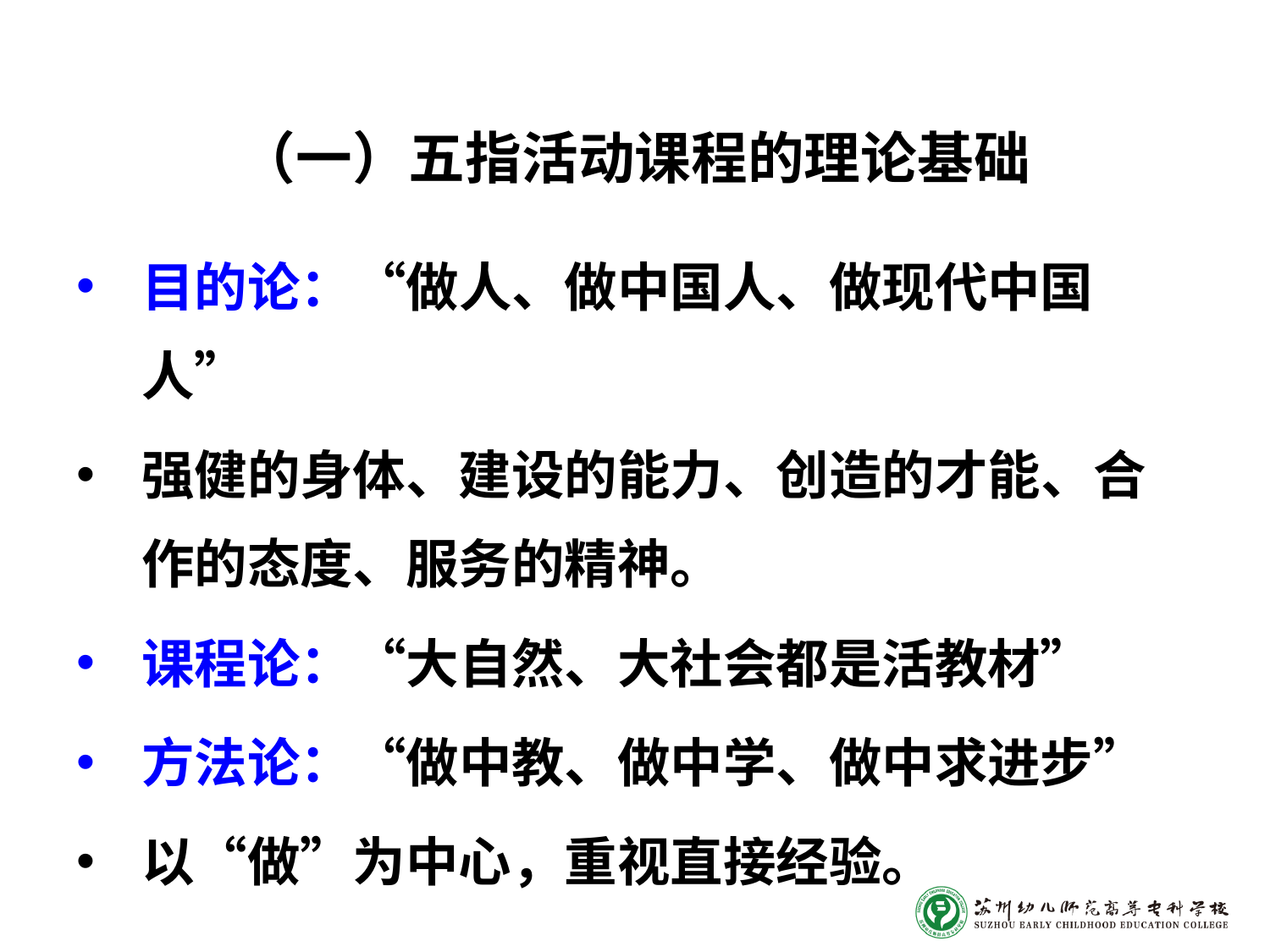

（一）五指活动课程的理论基础
目的论：“做人、做中国人、做现代中国人”
强健的身体、建设的能力、创造的才能、合作的态度、服务的精神。
课程论：“大自然、大社会都是活教材”
方法论：“做中教、做中学、做中求进步”
以“做”为中心，重视直接经验。